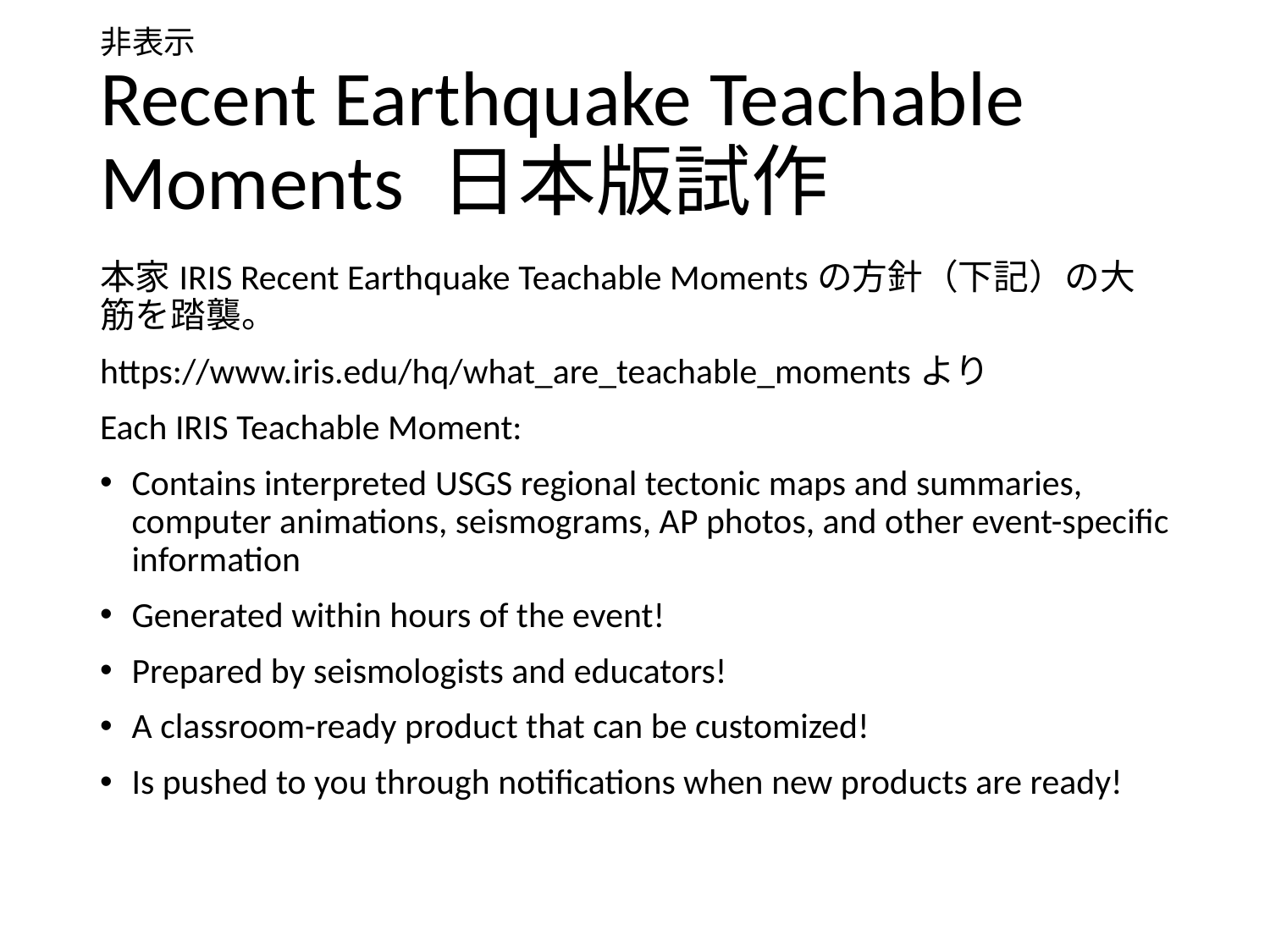

非表示
# Recent Earthquake Teachable Moments 日本版試作
本家IRIS Recent Earthquake Teachable Momentsの方針（下記）の大筋を踏襲。
https://www.iris.edu/hq/what_are_teachable_momentsより
Each IRIS Teachable Moment:
Contains interpreted USGS regional tectonic maps and summaries, computer animations, seismograms, AP photos, and other event-specific information
Generated within hours of the event!
Prepared by seismologists and educators!
A classroom-ready product that can be customized!
Is pushed to you through notifications when new products are ready!